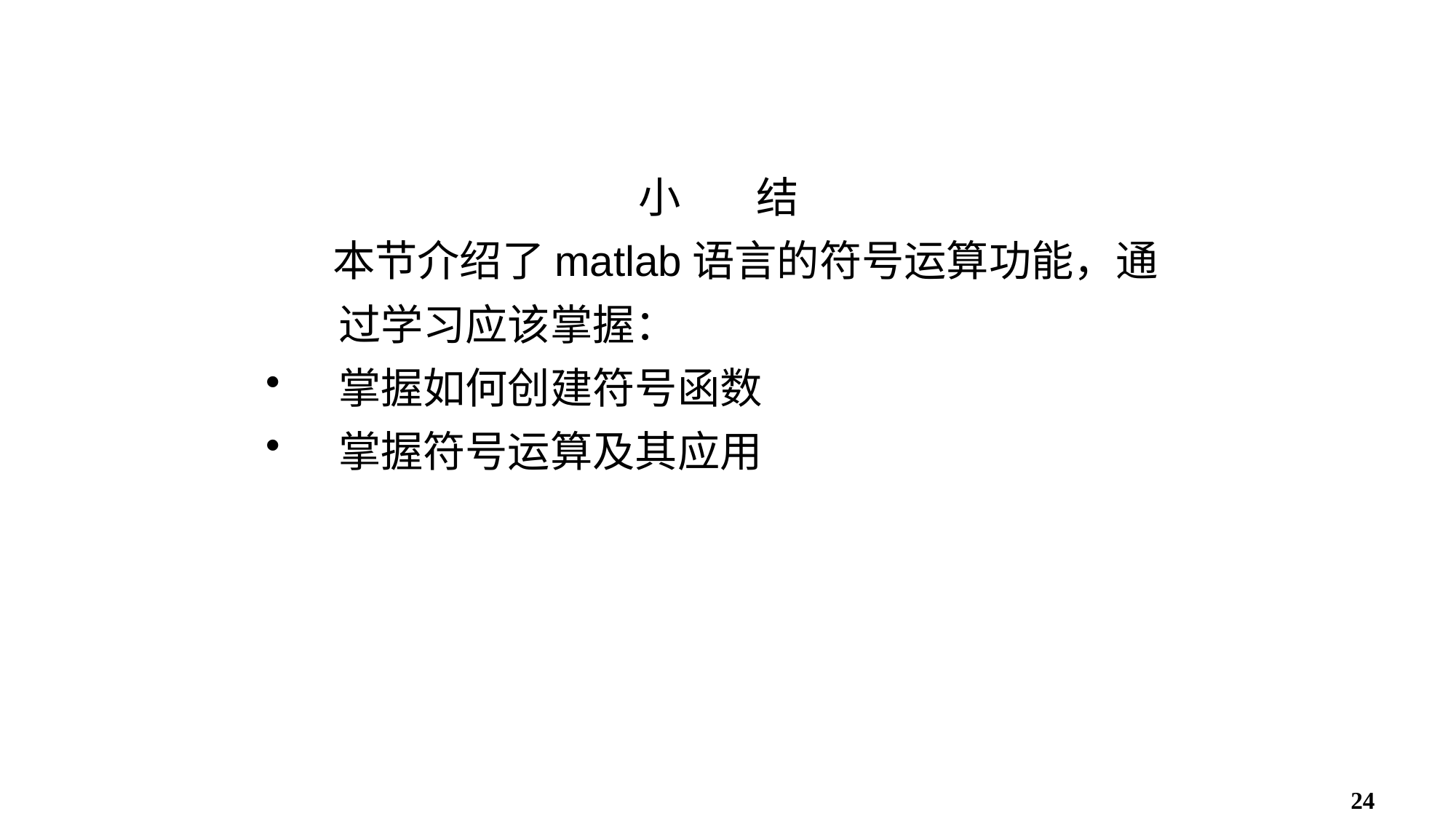

小        结
      本节介绍了matlab语言的符号运算功能，通过学习应该掌握：
掌握如何创建符号函数
掌握符号运算及其应用